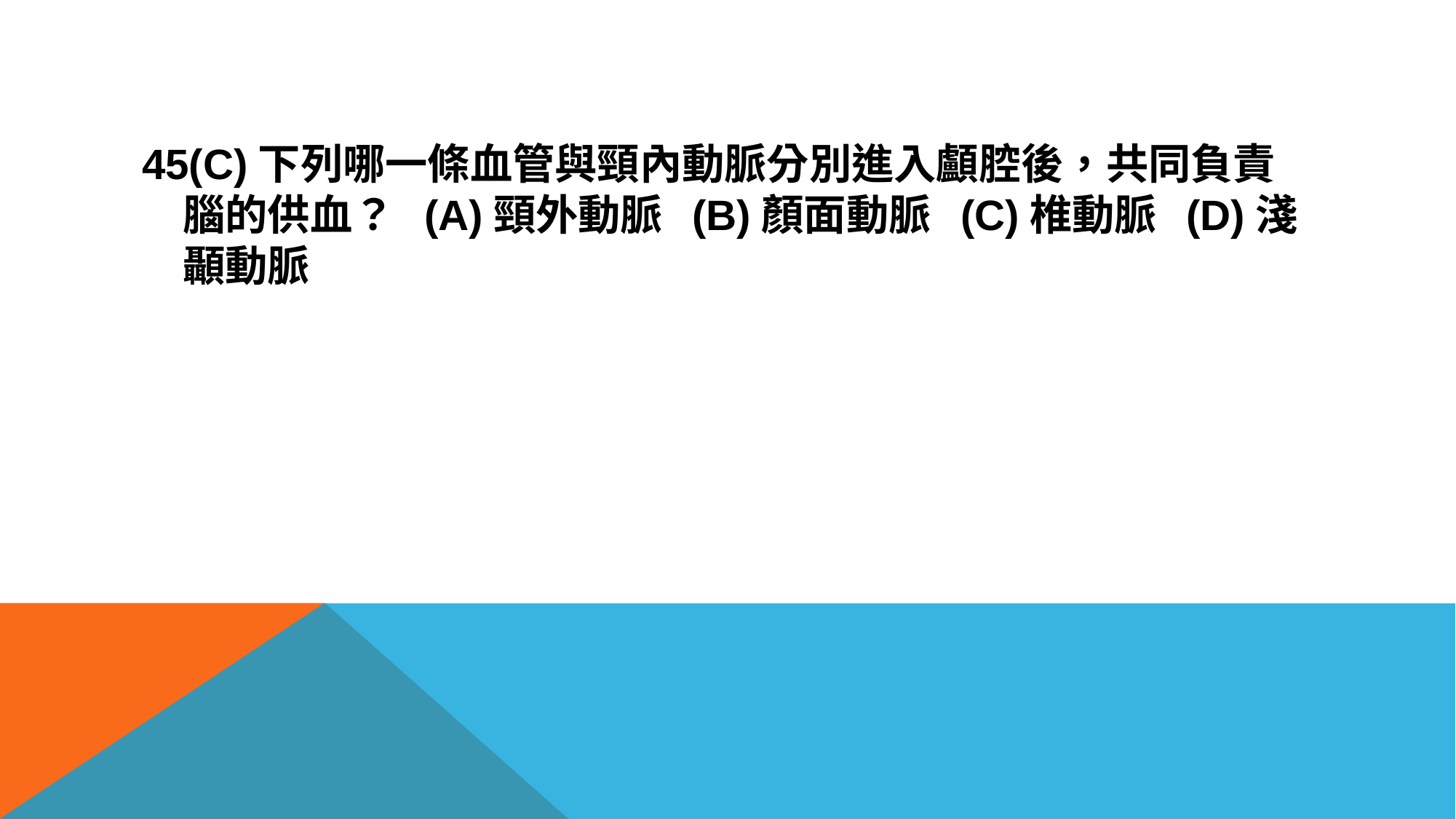

#
45(C)下列哪一條血管與頸內動脈分別進入顱腔後，共同負責腦的供血？  (A)頸外動脈  (B)顏面動脈  (C)椎動脈  (D)淺顳動脈